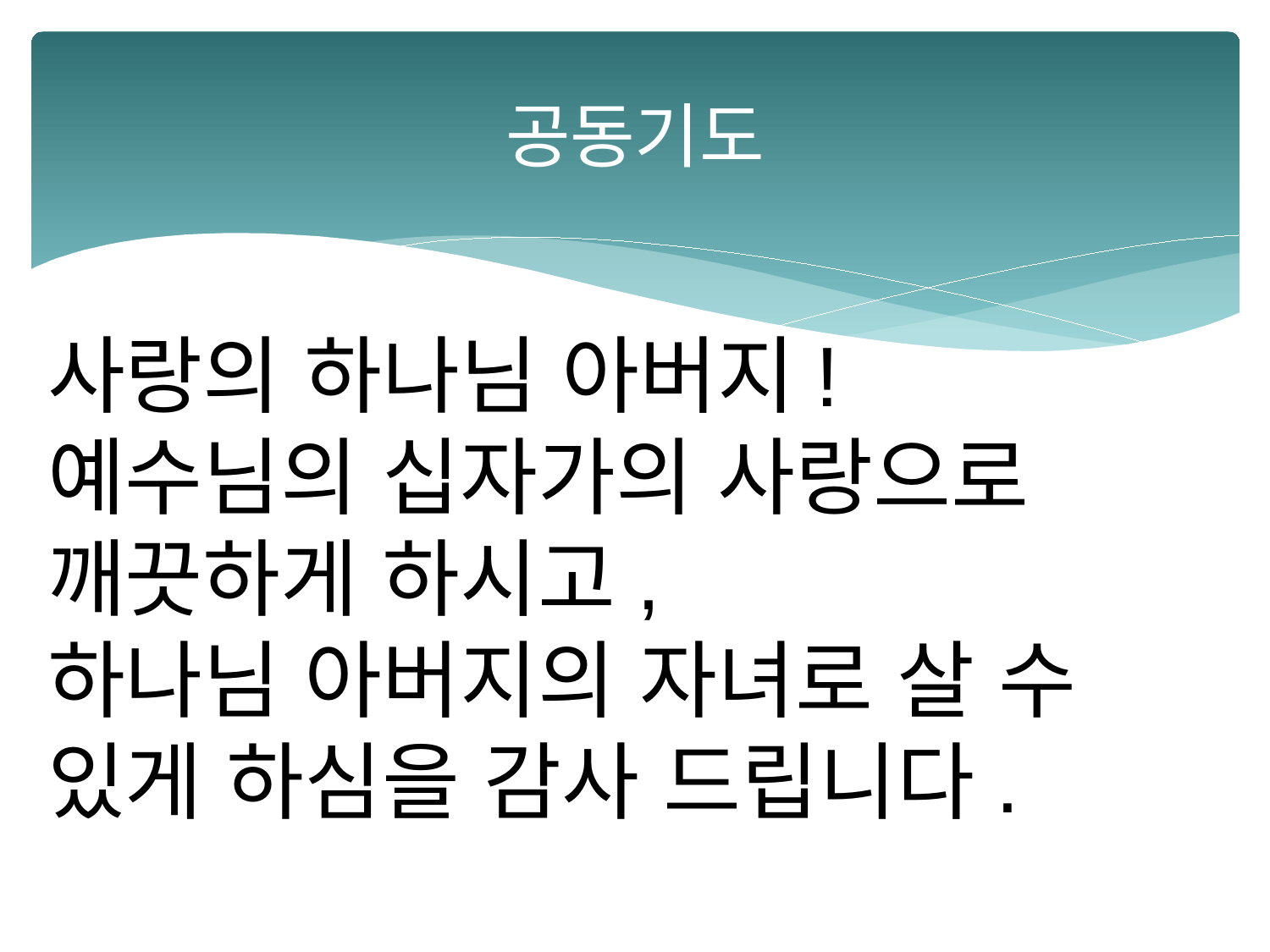

# 공동기도

사랑의 하나님 아버지!
예수님의 십자가의 사랑으로
깨끗하게 하시고,
하나님 아버지의 자녀로 살 수
있게 하심을 감사 드립니다.